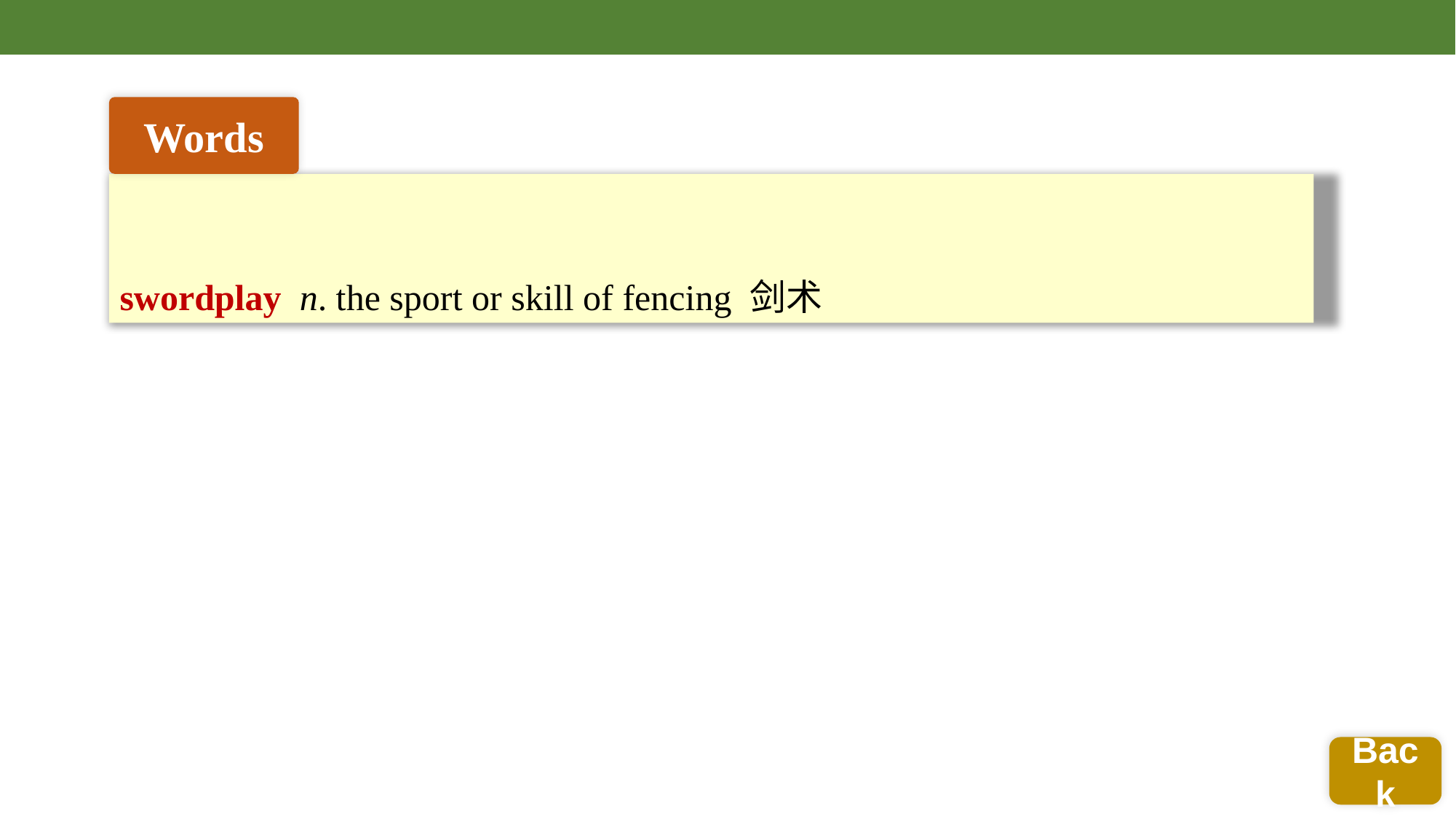

Words

swordplay  n. the sport or skill of fencing 剑术
Back